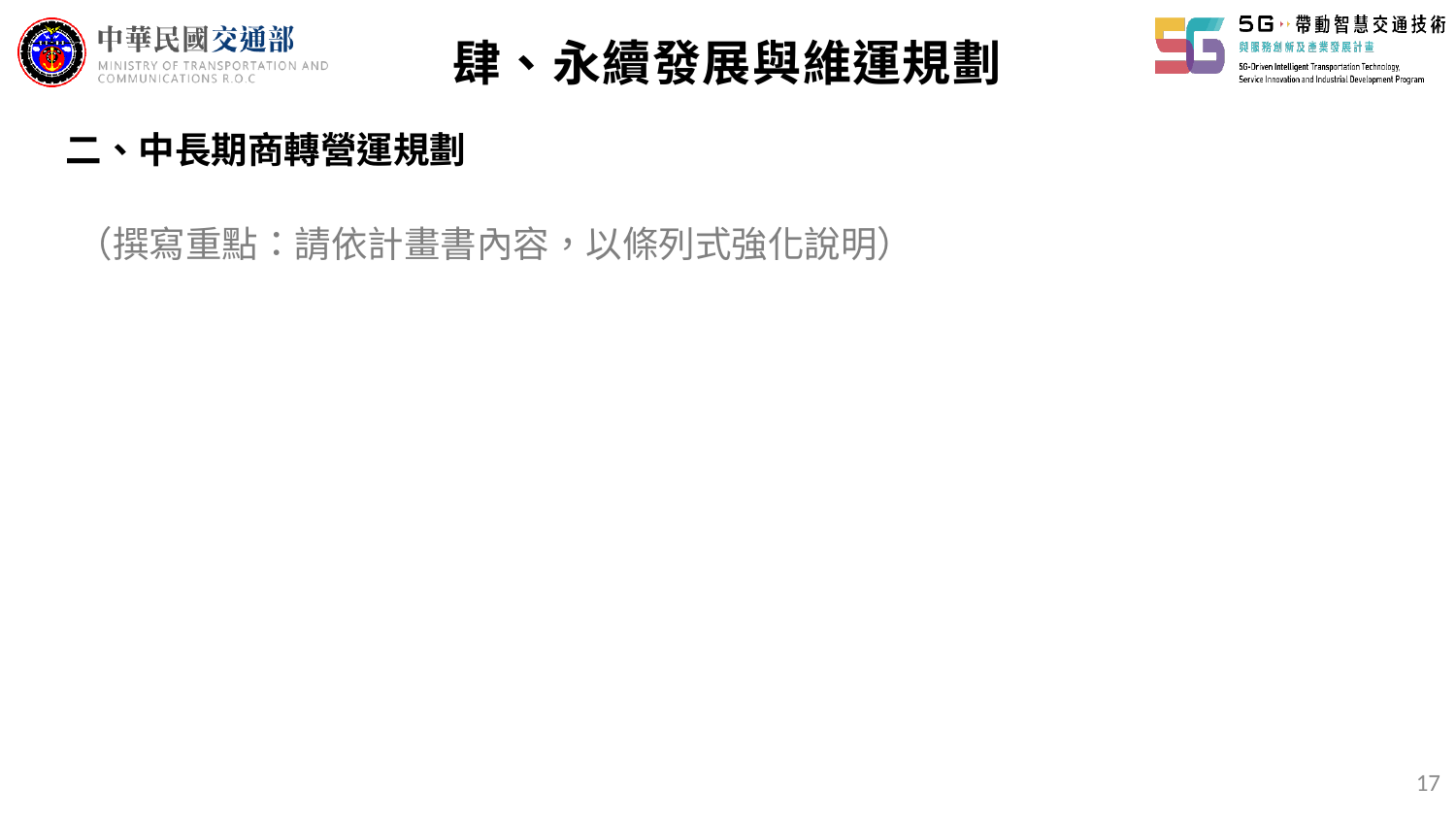

肆、永續發展與維運規劃
二、中長期商轉營運規劃
（撰寫重點：請依計畫書內容，以條列式強化說明）
17